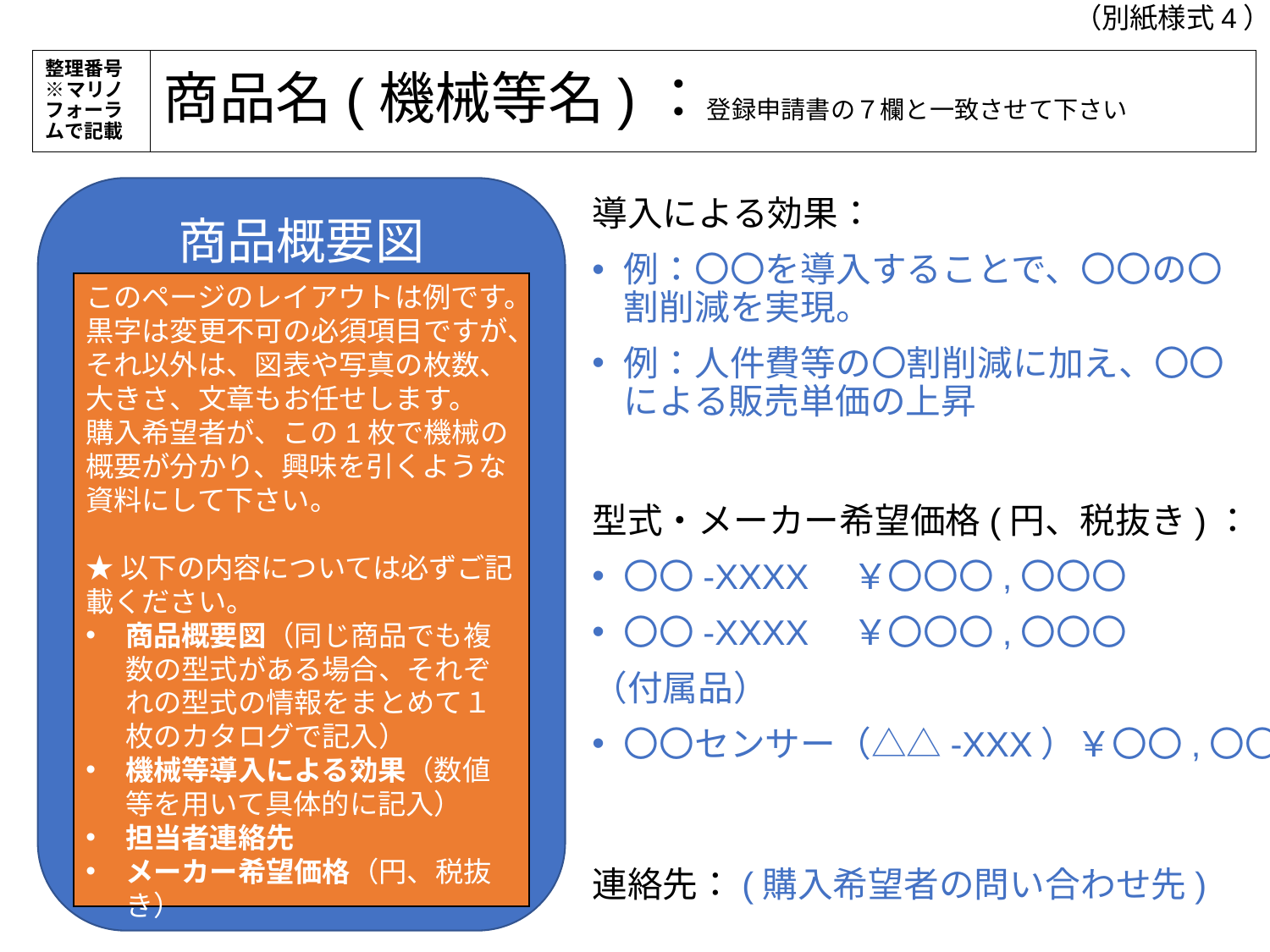

（別紙様式4）
整理番号
※マリノフォーラムで記載
# 商品名(機械等名)：登録申請書の７欄と一致させて下さい
商品概要図

導入による効果：
例：〇〇を導入することで、〇〇の〇割削減を実現。
例：人件費等の〇割削減に加え、〇〇による販売単価の上昇
このページのレイアウトは例です。黒字は変更不可の必須項目ですが、それ以外は、図表や写真の枚数、大きさ、文章もお任せします。
購入希望者が、この1枚で機械の概要が分かり、興味を引くような資料にして下さい。

★以下の内容については必ずご記載ください。
商品概要図（同じ商品でも複数の型式がある場合、それぞれの型式の情報をまとめて１枚のカタログで記入）
機械等導入による効果（数値等を用いて具体的に記入）
担当者連絡先
メーカー希望価格（円、税抜き）
型式・メーカー希望価格(円、税抜き)：
〇〇-XXXX　￥〇〇〇,〇〇〇
〇〇-XXXX　￥〇〇〇,〇〇〇
（付属品）
〇〇センサー（△△-XXX）￥〇〇,〇〇
連絡先：(購入希望者の問い合わせ先)